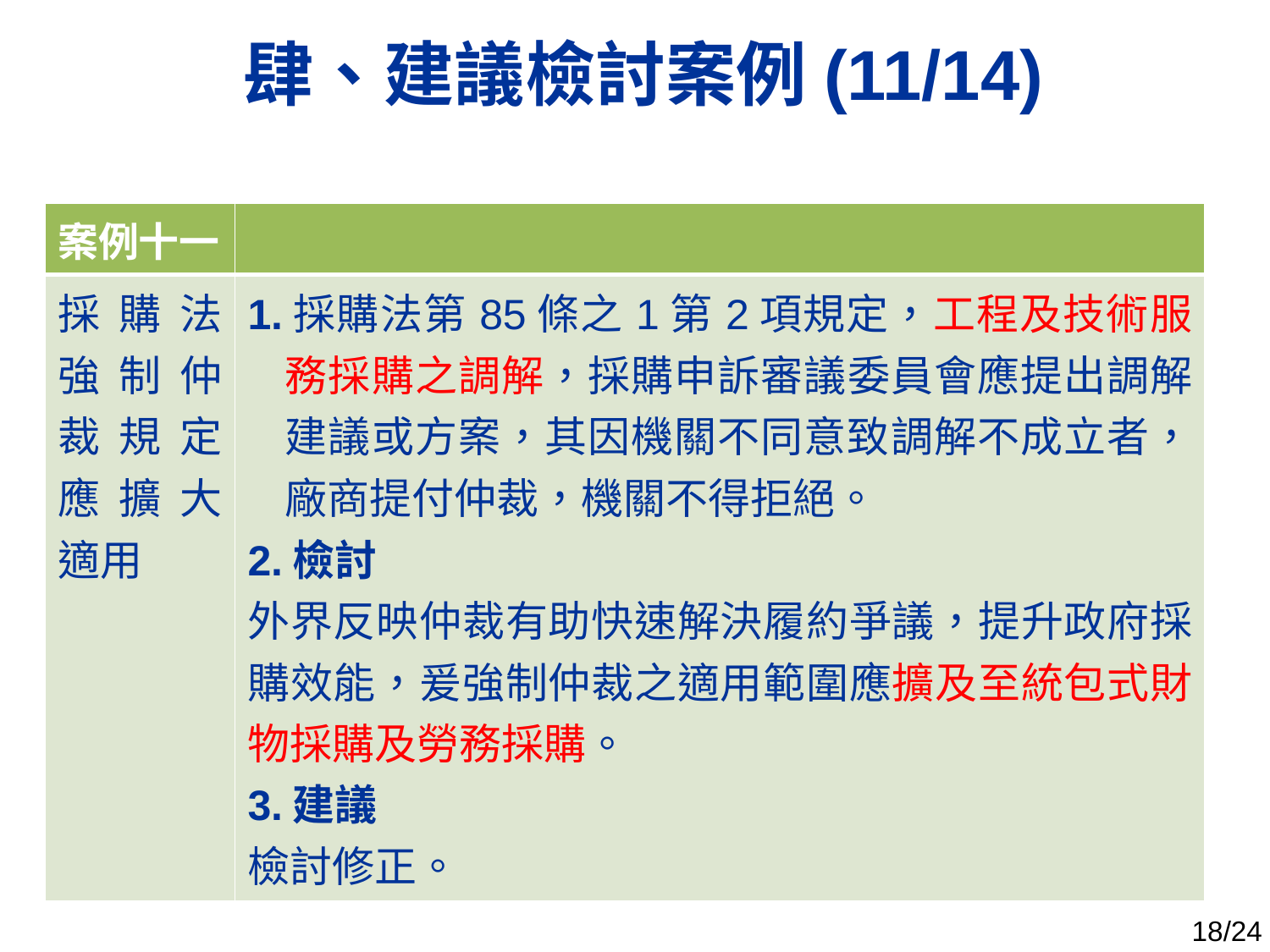

肆、建議檢討案例(11/14)

| 案例十一 |  |
| --- | --- |
| 採購法強制仲裁規定應擴大適用 | 1.採購法第85條之1第2項規定，工程及技術服務採購之調解，採購申訴審議委員會應提出調解建議或方案，其因機關不同意致調解不成立者，廠商提付仲裁，機關不得拒絕。 2.檢討 外界反映仲裁有助快速解決履約爭議，提升政府採購效能，爰強制仲裁之適用範圍應擴及至統包式財物採購及勞務採購。 3.建議 檢討修正。 |